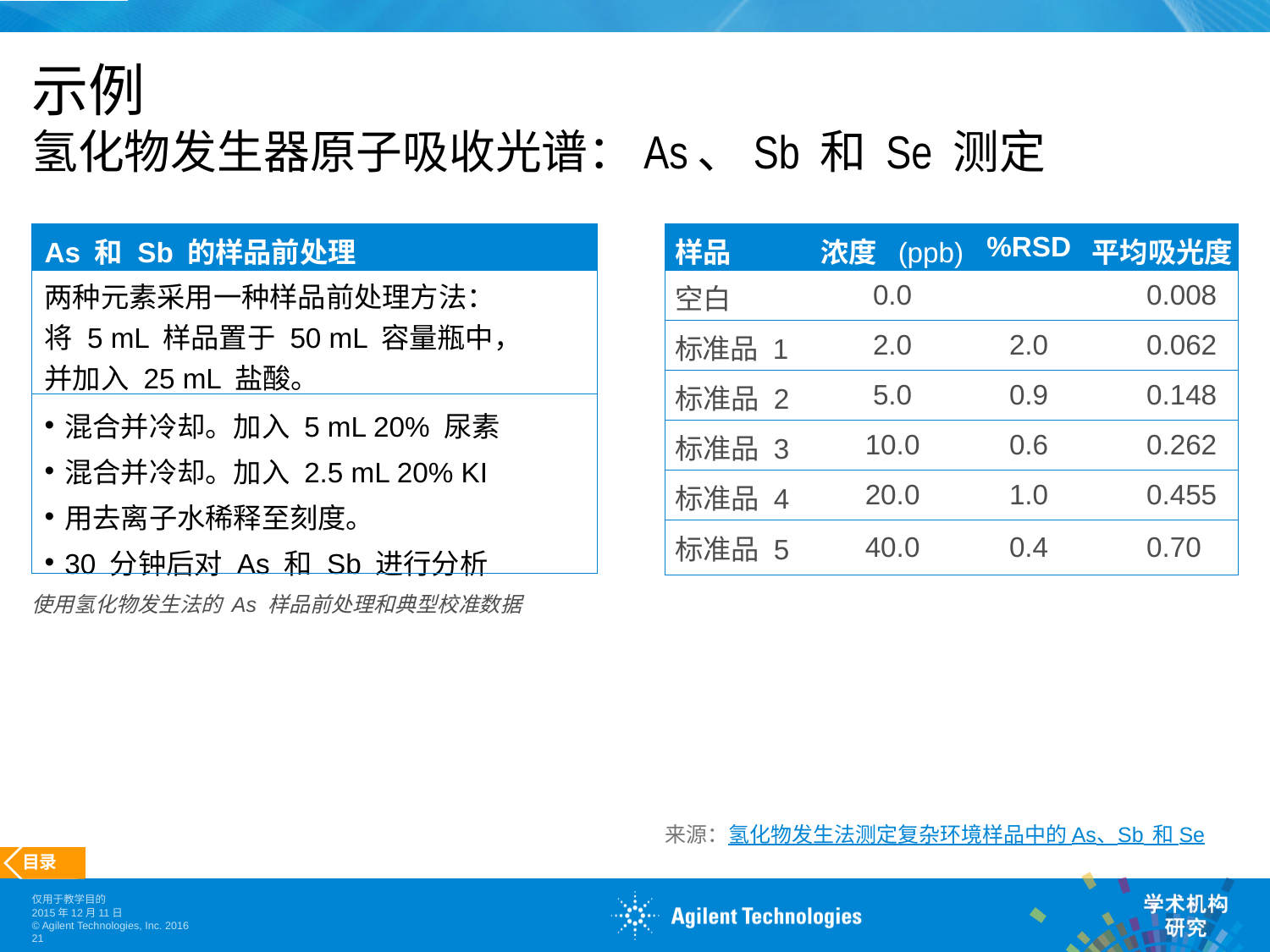

# 示例 氢化物发生器原子吸收光谱：As、Sb 和 Se 测定
| As 和 Sb 的样品前处理 |
| --- |
| 两种元素采用一种样品前处理方法： 将 5 mL 样品置于 50 mL 容量瓶中， 并加入 25 mL 盐酸。 |
| 混合并冷却。加入 5 mL 20% 尿素 混合并冷却。加入 2.5 mL 20% KI 用去离子水稀释至刻度。 30 分钟后对 As 和 Sb 进行分析 |
| 样品 | 浓度 (ppb) | %RSD | 平均吸光度 |
| --- | --- | --- | --- |
| 空白 | 0.0 |  | 0.008 |
| 标准品 1 | 2.0 | 2.0 | 0.062 |
| 标准品 2 | 5.0 | 0.9 | 0.148 |
| 标准品 3 | 10.0 | 0.6 | 0.262 |
| 标准品 4 | 20.0 | 1.0 | 0.455 |
| 标准品 5 | 40.0 | 0.4 | 0.70 |
使用氢化物发生法的 As 样品前处理和典型校准数据
来源：氢化物发生法测定复杂环境样品中的 As、Sb  和 Se
目录